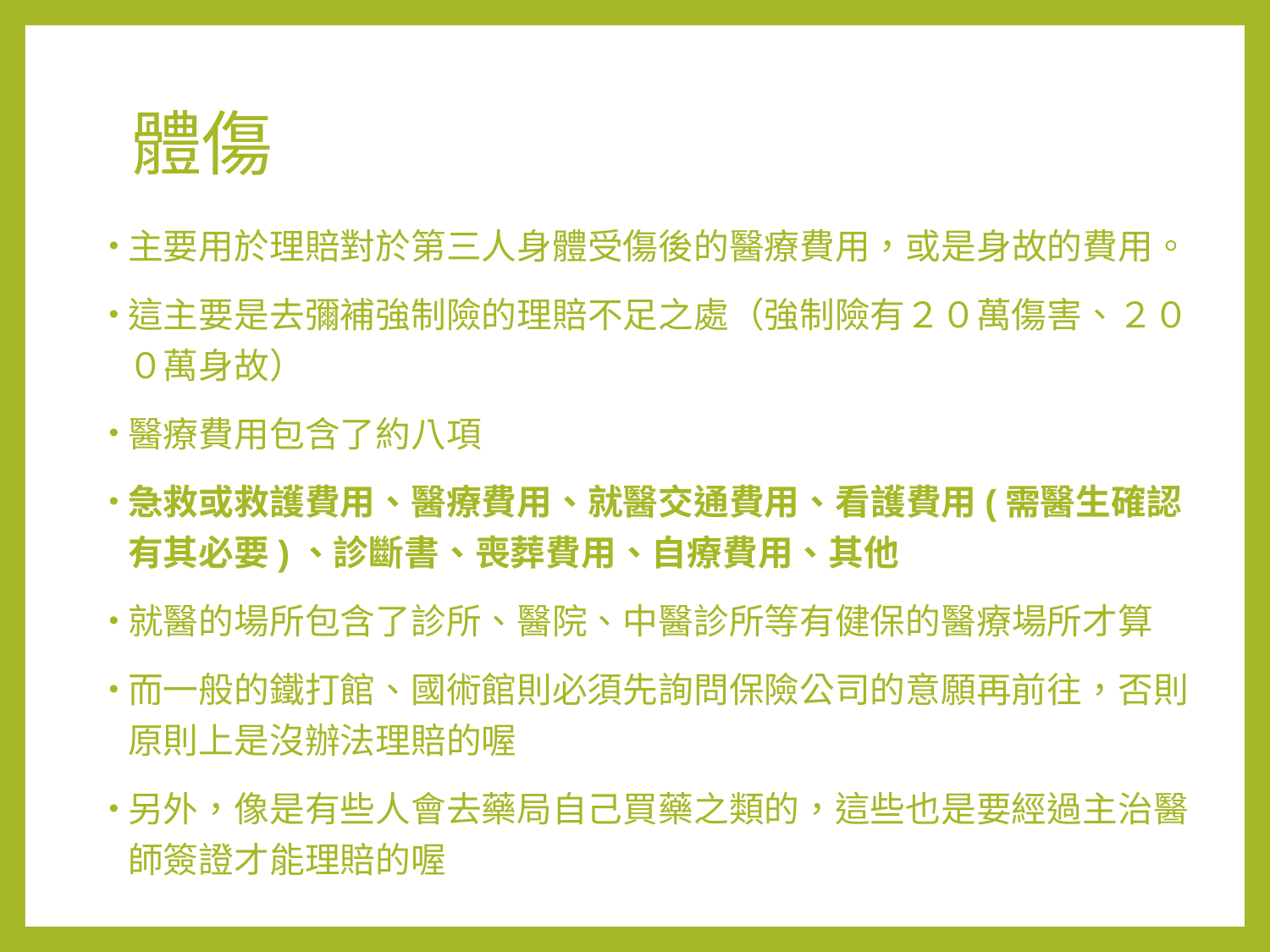

# 體傷
主要用於理賠對於第三人身體受傷後的醫療費用，或是身故的費用。
這主要是去彌補強制險的理賠不足之處（強制險有２０萬傷害、２００萬身故）
醫療費用包含了約八項
急救或救護費用、醫療費用、就醫交通費用、看護費用(需醫生確認有其必要)、診斷書、喪葬費用、自療費用、其他
就醫的場所包含了診所、醫院、中醫診所等有健保的醫療場所才算
而一般的鐵打館、國術館則必須先詢問保險公司的意願再前往，否則原則上是沒辦法理賠的喔
另外，像是有些人會去藥局自己買藥之類的，這些也是要經過主治醫師簽證才能理賠的喔